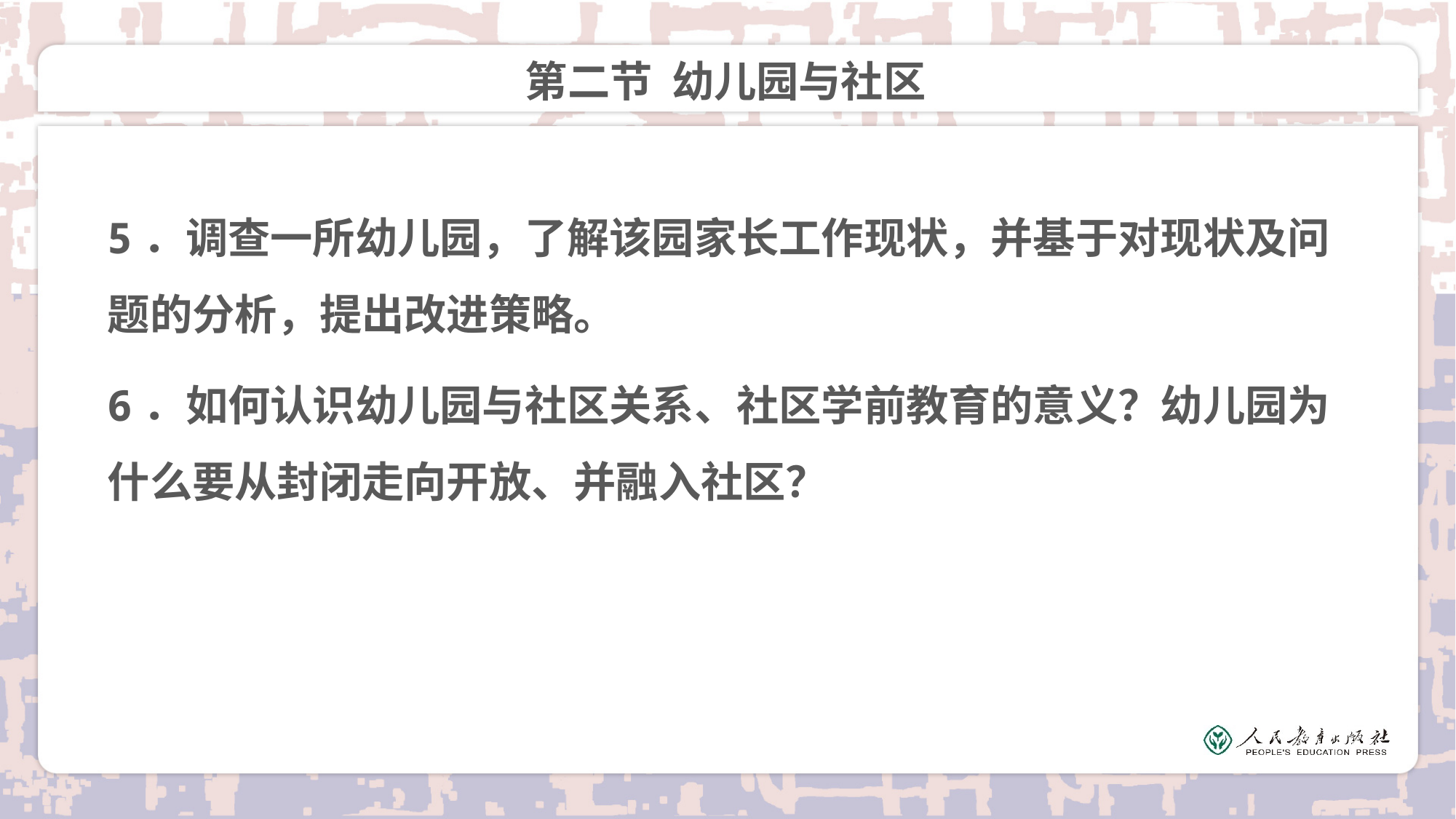

# 第二节  幼儿园与社区
5．调查一所幼儿园，了解该园家长工作现状，并基于对现状及问题的分析，提出改进策略。
6．如何认识幼儿园与社区关系、社区学前教育的意义？幼儿园为什么要从封闭走向开放、并融入社区？